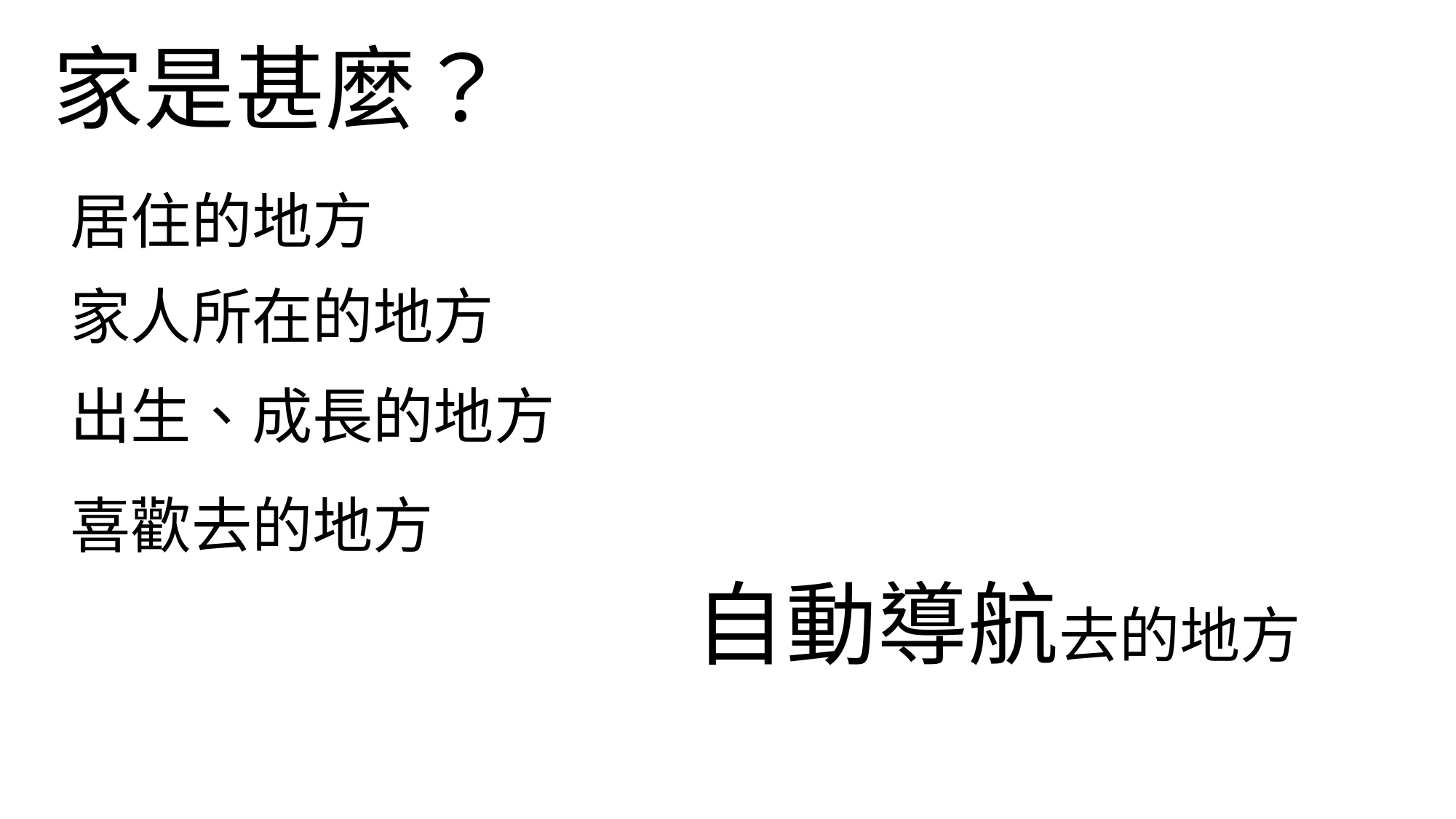

家是甚麼？
居住的地方
家人所在的地方
出生、成長的地方
喜歡去的地方
自動導航去的地方